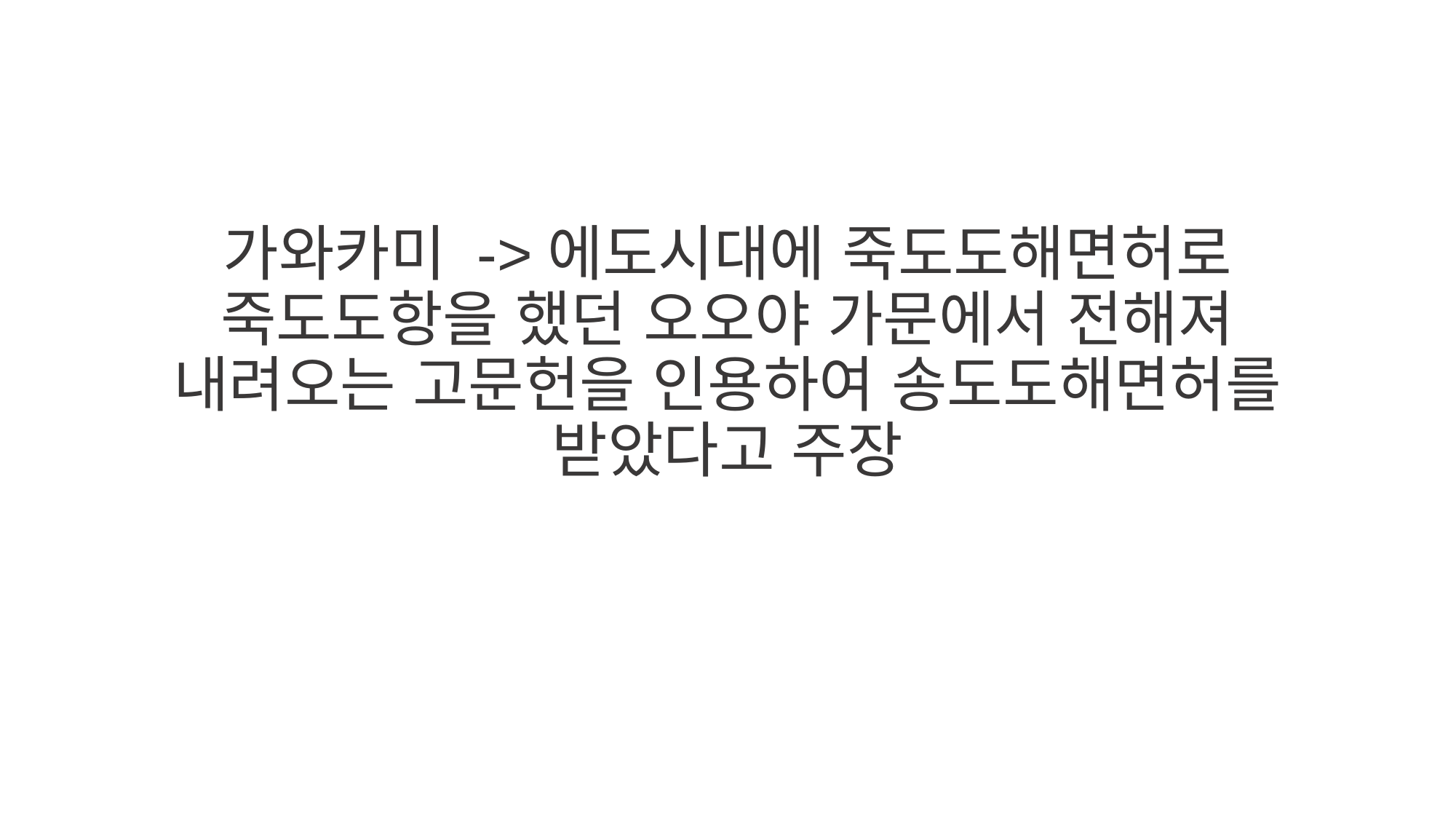

#
가와카미 ->에도시대에 죽도도해면허로 죽도도항을 했던 오오야 가문에서 전해져 내려오는 고문헌을 인용하여 송도도해면허를 받았다고 주장